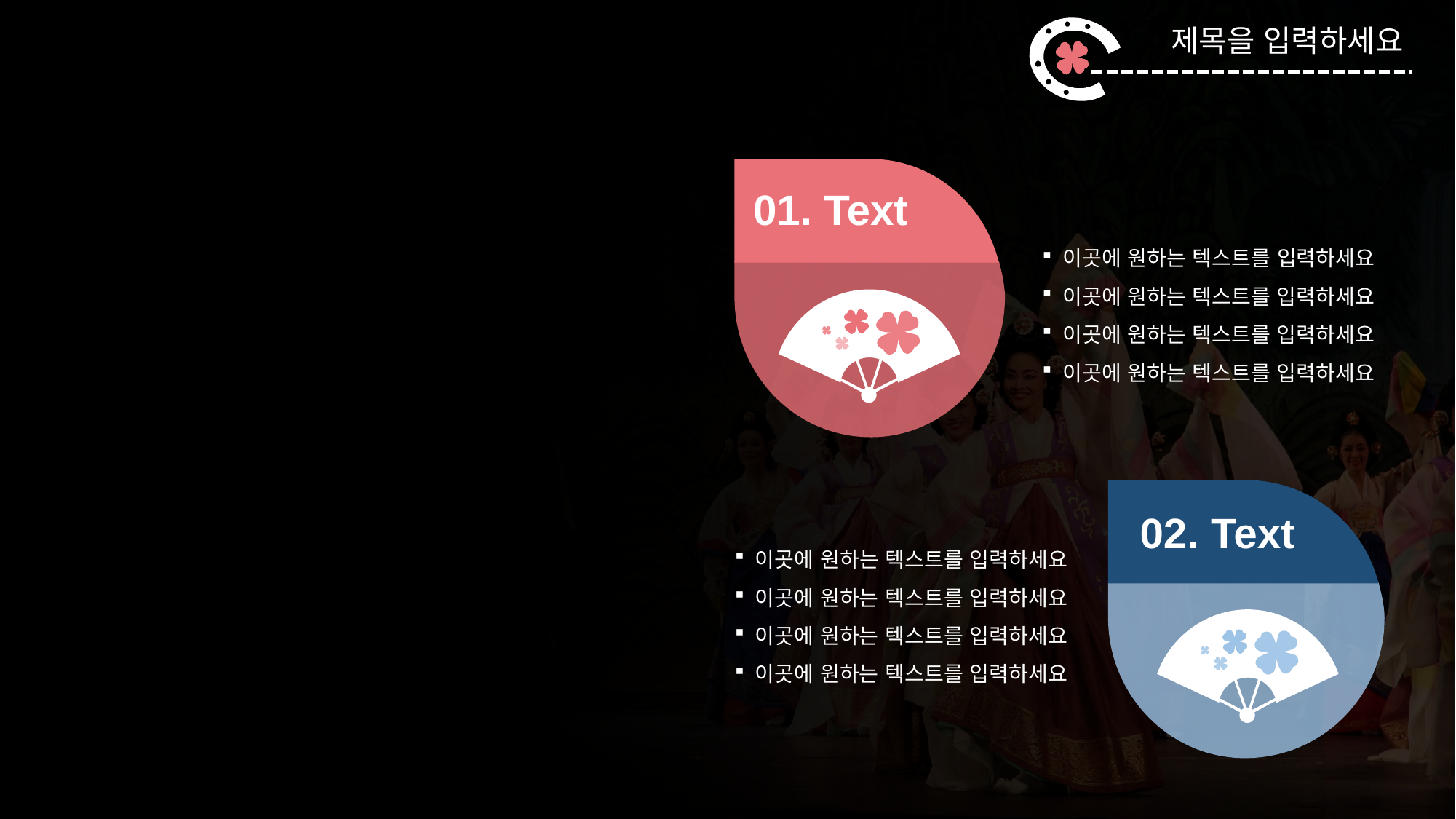

제목을 입력하세요

01. Text

이곳에 원하는 텍스트를 입력하세요
이곳에 원하는 텍스트를 입력하세요
이곳에 원하는 텍스트를 입력하세요
이곳에 원하는 텍스트를 입력하세요

02. Text

이곳에 원하는 텍스트를 입력하세요
이곳에 원하는 텍스트를 입력하세요
이곳에 원하는 텍스트를 입력하세요
이곳에 원하는 텍스트를 입력하세요